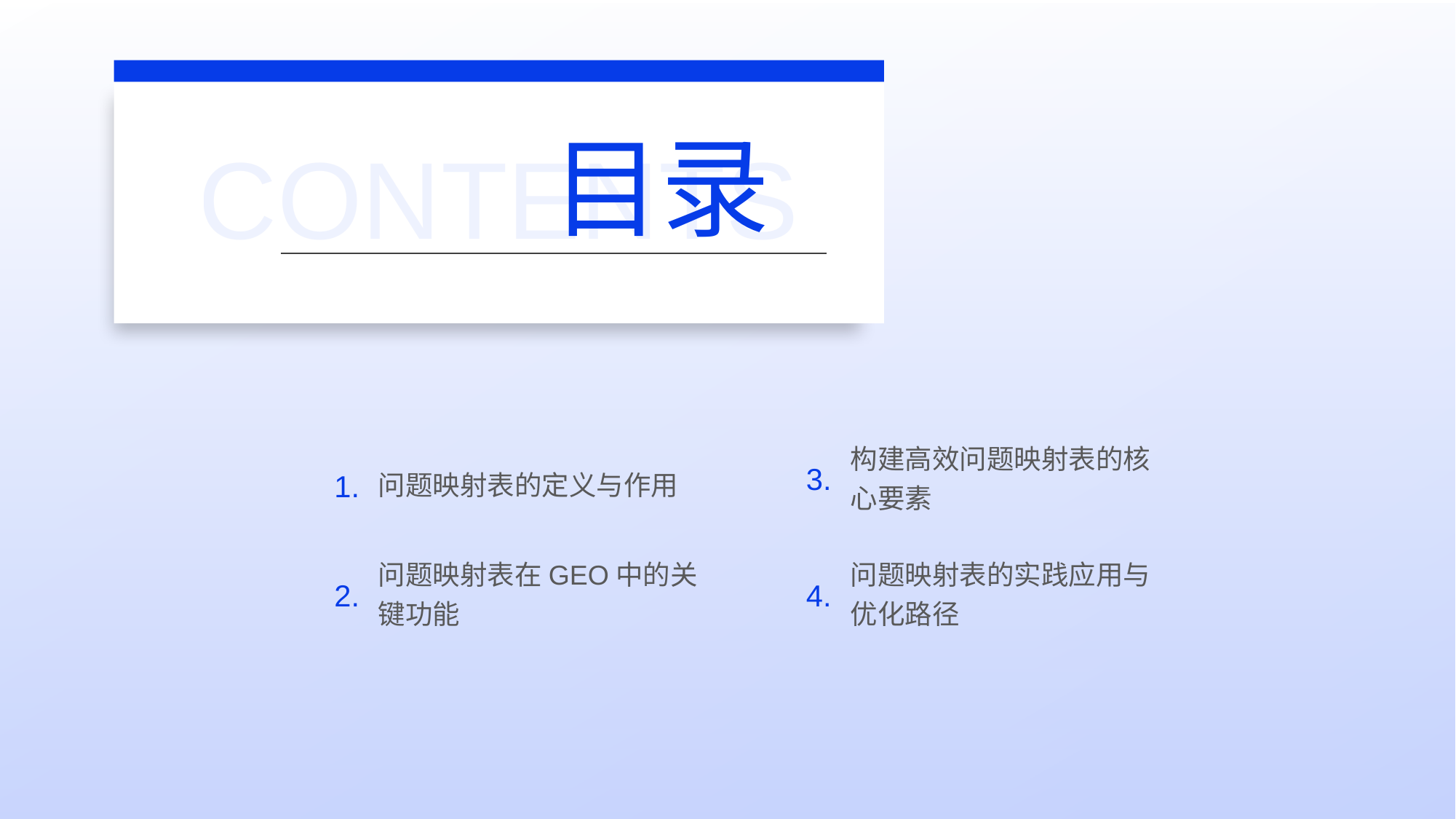

目录
CONTENTS
构建高效问题映射表的核心要素
问题映射表的定义与作用
3.
1.
问题映射表在GEO中的关键功能
问题映射表的实践应用与优化路径
2.
4.